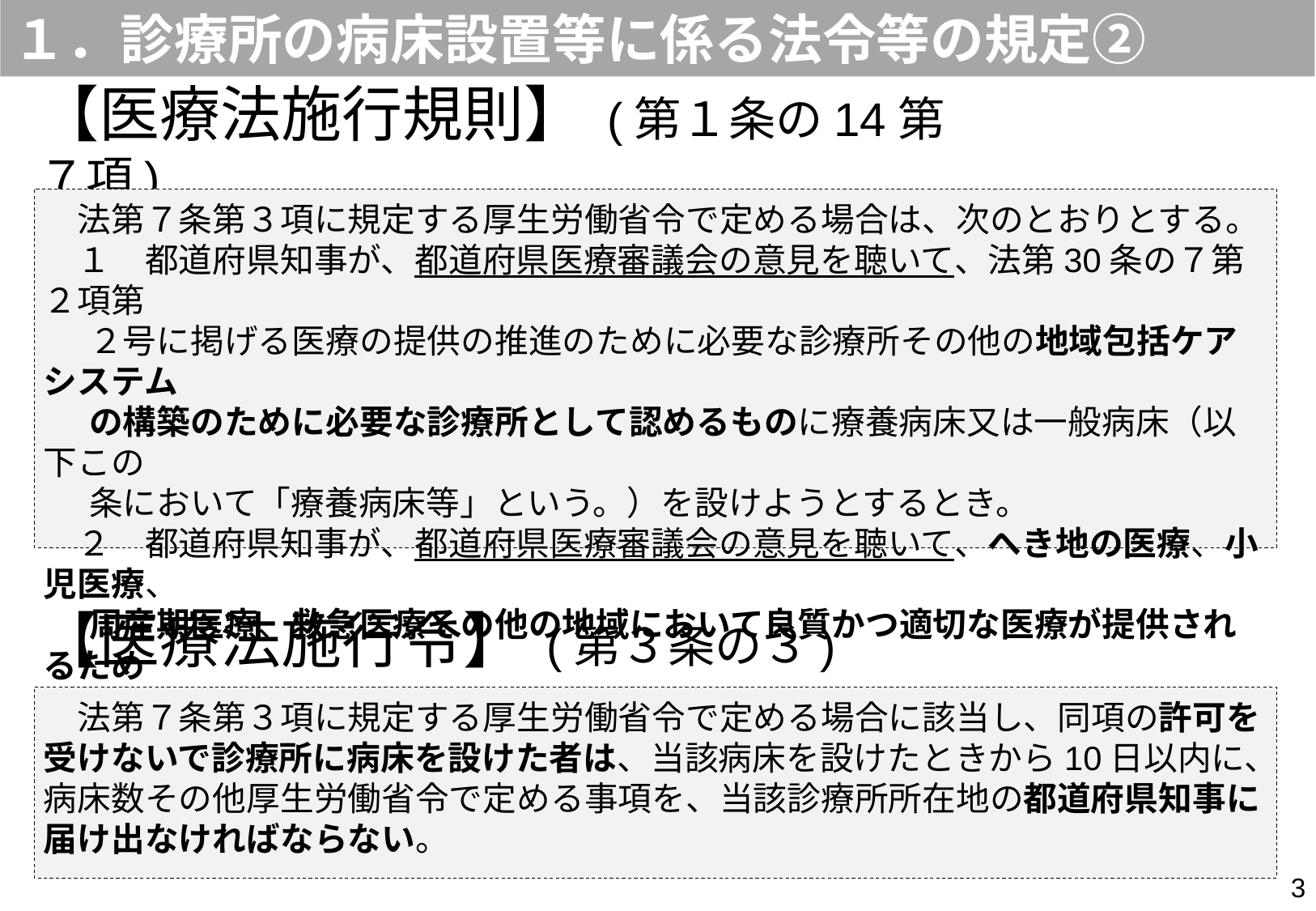

１．診療所の病床設置等に係る法令等の規定②
【医療法施行規則】 (第１条の14第７項)
　法第７条第３項に規定する厚生労働省令で定める場合は、次のとおりとする。
　１　都道府県知事が、都道府県医療審議会の意見を聴いて、法第30条の７第２項第
     ２号に掲げる医療の提供の推進のために必要な診療所その他の地域包括ケアシステム
     の構築のために必要な診療所として認めるものに療養病床又は一般病床（以下この
     条において「療養病床等」という。）を設けようとするとき。
　２　都道府県知事が、都道府県医療審議会の意見を聴いて、へき地の医療、小児医療、
     周産期医療、救急医療その他の地域において良質かつ適切な医療が提供されるため
     に必要な診療所として認めるものに療養病床等を設けようとするとき。
【医療法施行令】 (第３条の３)
　法第７条第３項に規定する厚生労働省令で定める場合に該当し、同項の許可を受けないで診療所に病床を設けた者は、当該病床を設けたときから10日以内に、病床数その他厚生労働省令で定める事項を、当該診療所所在地の都道府県知事に届け出なければならない。
3